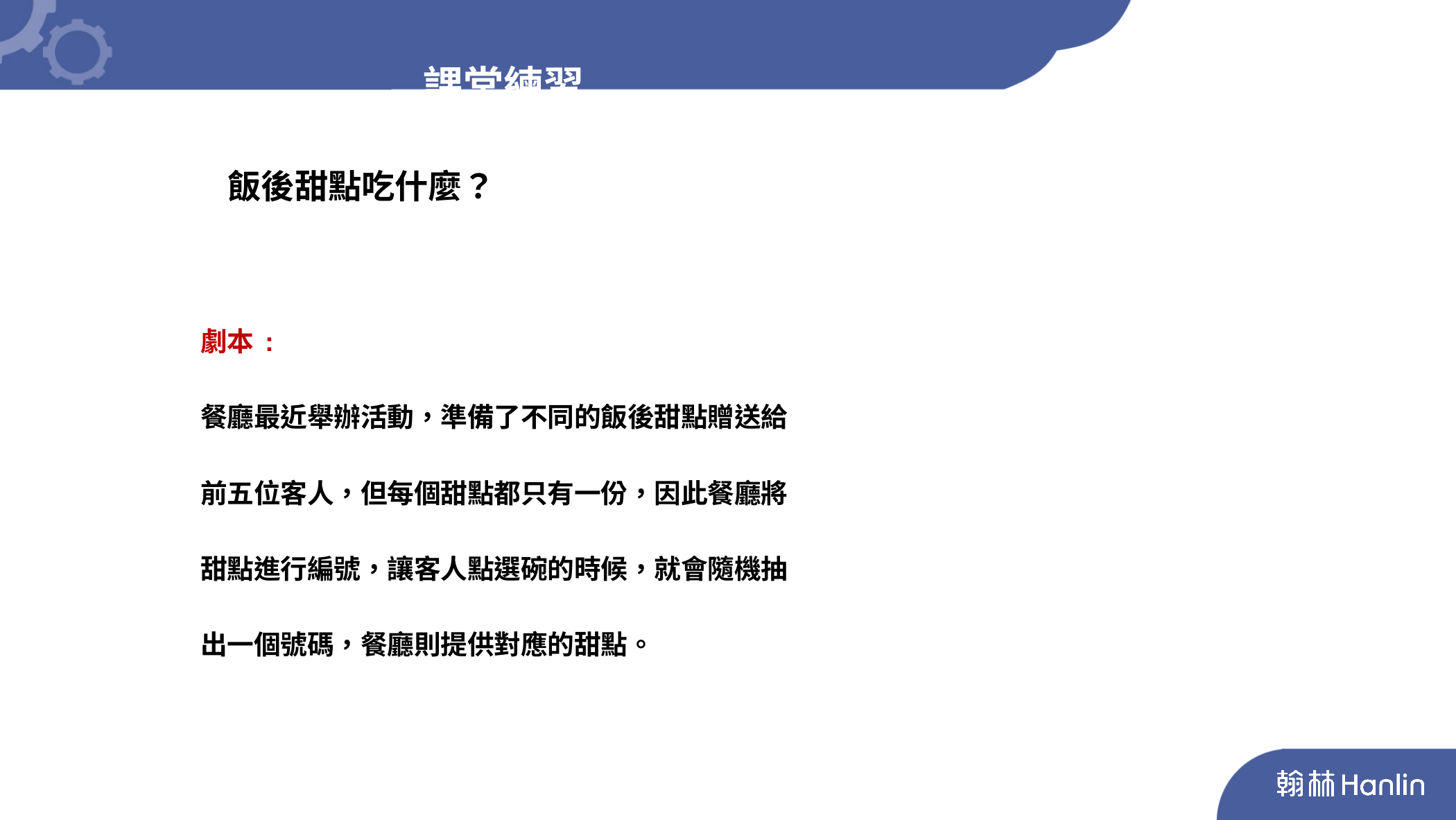

課堂練習
    飯後甜點吃什麼？

 劇本:
 餐廳最近舉辦活動，準備了不同的飯後甜點贈送給
 前五位客人，但每個甜點都只有一份，因此餐廳將
 甜點進行編號，讓客人點選碗的時候，就會隨機抽
 出一個號碼，餐廳則提供對應的甜點。